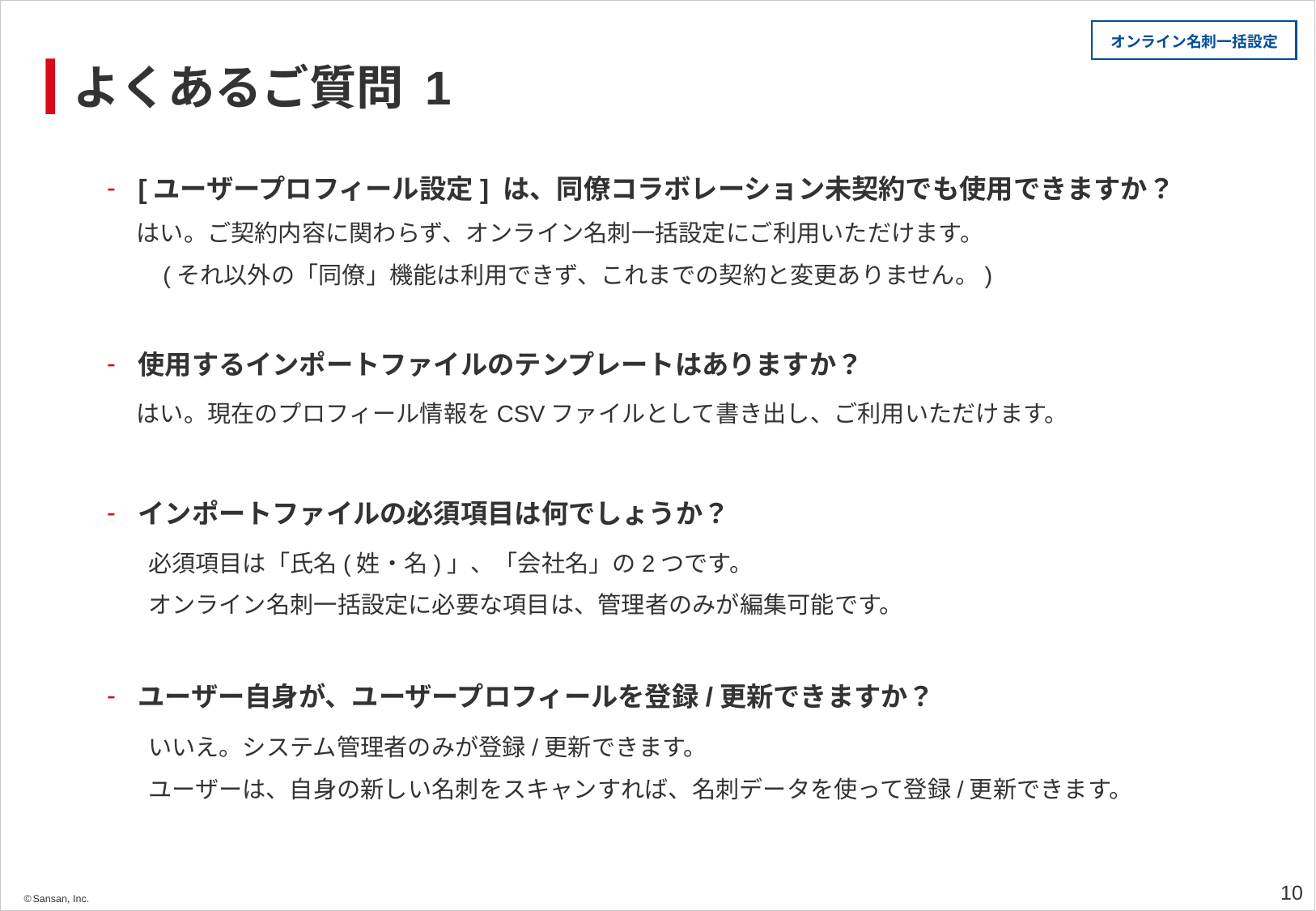

オンライン名刺一括設定
# よくあるご質問 1
[ユーザープロフィール設定] は、同僚コラボレーション未契約でも使用できますか？
はい。ご契約内容に関わらず、オンライン名刺一括設定にご利用いただけます。
    (それ以外の「同僚」機能は利用できず、これまでの契約と変更ありません。)
使用するインポートファイルのテンプレートはありますか？
はい。現在のプロフィール情報をCSVファイルとして書き出し、ご利用いただけます。
インポートファイルの必須項目は何でしょうか？
必須項目は「氏名(姓・名)」、「会社名」の2つです。
オンライン名刺一括設定に必要な項目は、管理者のみが編集可能です。
ユーザー自身が、ユーザープロフィールを登録/更新できますか？
いいえ。システム管理者のみが登録/更新できます。
ユーザーは、自身の新しい名刺をスキャンすれば、名刺データを使って登録/更新できます。
10